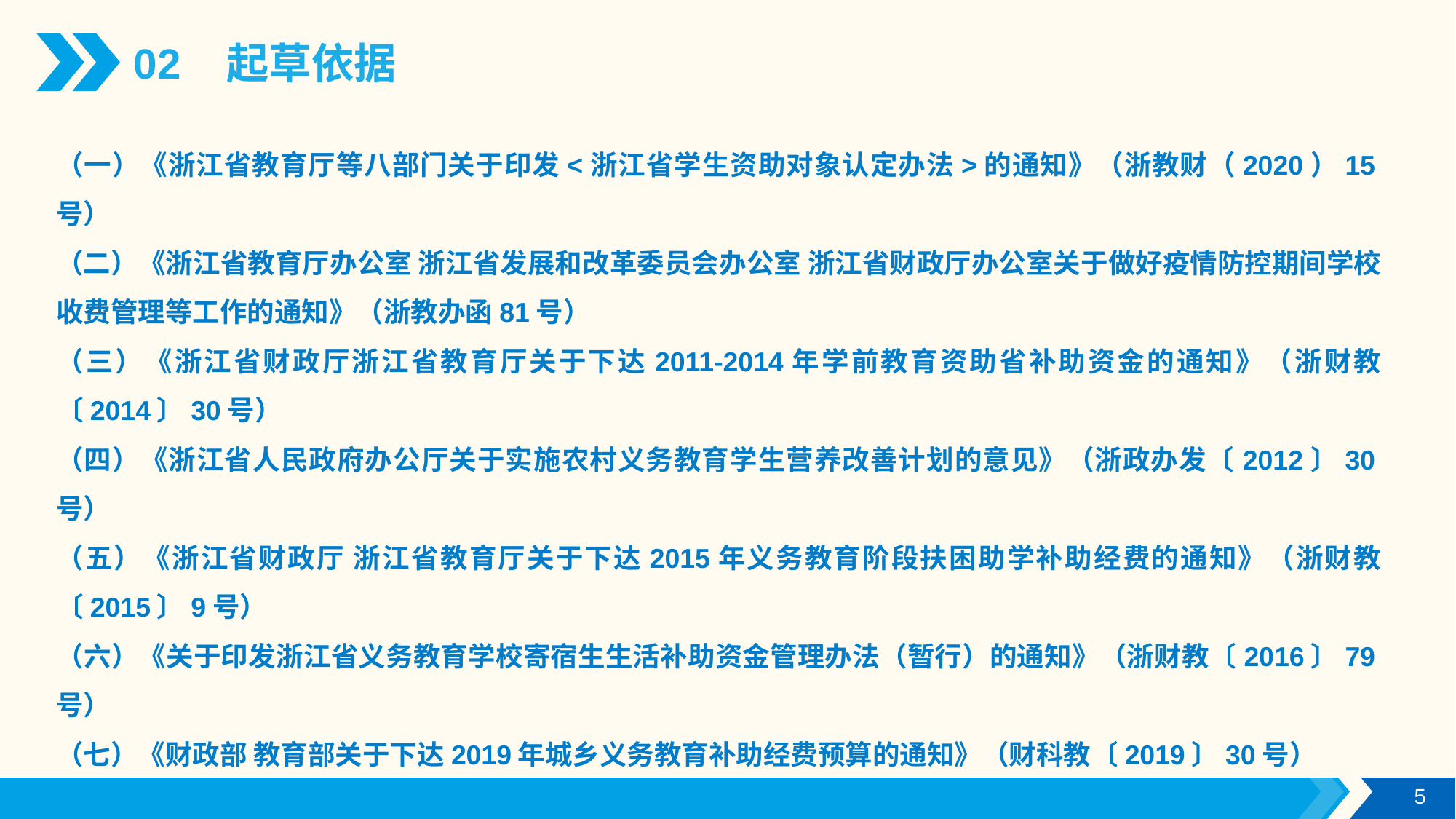

02   起草依据
（一）《浙江省教育厅等八部门关于印发<浙江省学生资助对象认定办法>的通知》（浙教财（2020）15号）
（二）《浙江省教育厅办公室 浙江省发展和改革委员会办公室 浙江省财政厅办公室关于做好疫情防控期间学校收费管理等工作的通知》（浙教办函81号）
（三）《浙江省财政厅浙江省教育厅关于下达2011-2014年学前教育资助省补助资金的通知》（浙财教〔2014〕30号）
（四）《浙江省人民政府办公厅关于实施农村义务教育学生营养改善计划的意见》（浙政办发〔2012〕30号）
（五）《浙江省财政厅 浙江省教育厅关于下达2015年义务教育阶段扶困助学补助经费的通知》（浙财教〔2015〕9号）
（六）《关于印发浙江省义务教育学校寄宿生生活补助资金管理办法（暂行）的通知》（浙财教〔2016〕79号）
（七）《财政部 教育部关于下达2019年城乡义务教育补助经费预算的通知》（财科教〔2019〕30号）